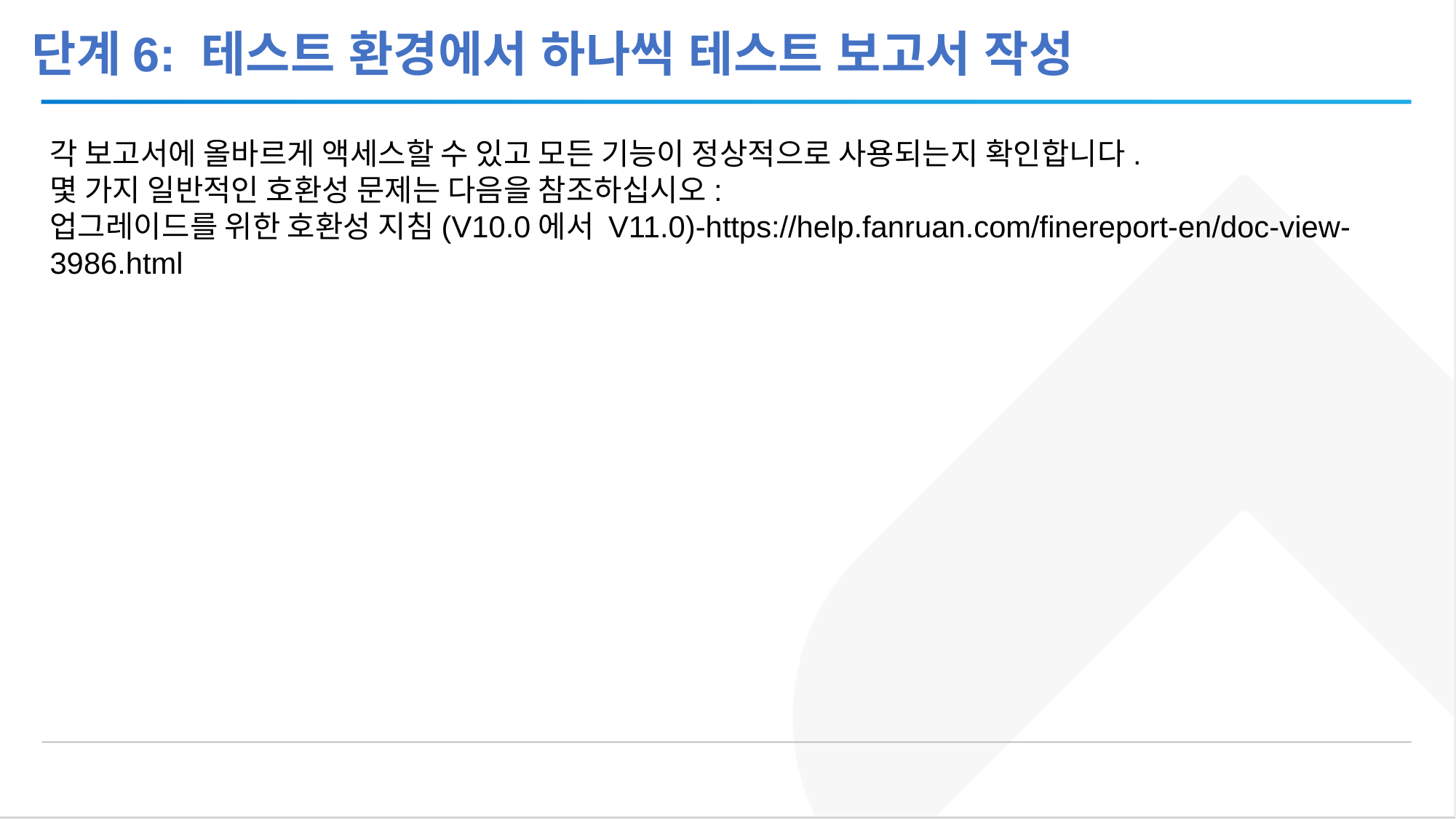

단계6: 테스트 환경에서 하나씩 테스트 보고서 작성
각 보고서에 올바르게 액세스할 수 있고 모든 기능이 정상적으로 사용되는지 확인합니다.
몇 가지 일반적인 호환성 문제는 다음을 참조하십시오:
업그레이드를 위한 호환성 지침(V10.0에서 V11.0)-https://help.fanruan.com/finereport-en/doc-view-3986.html